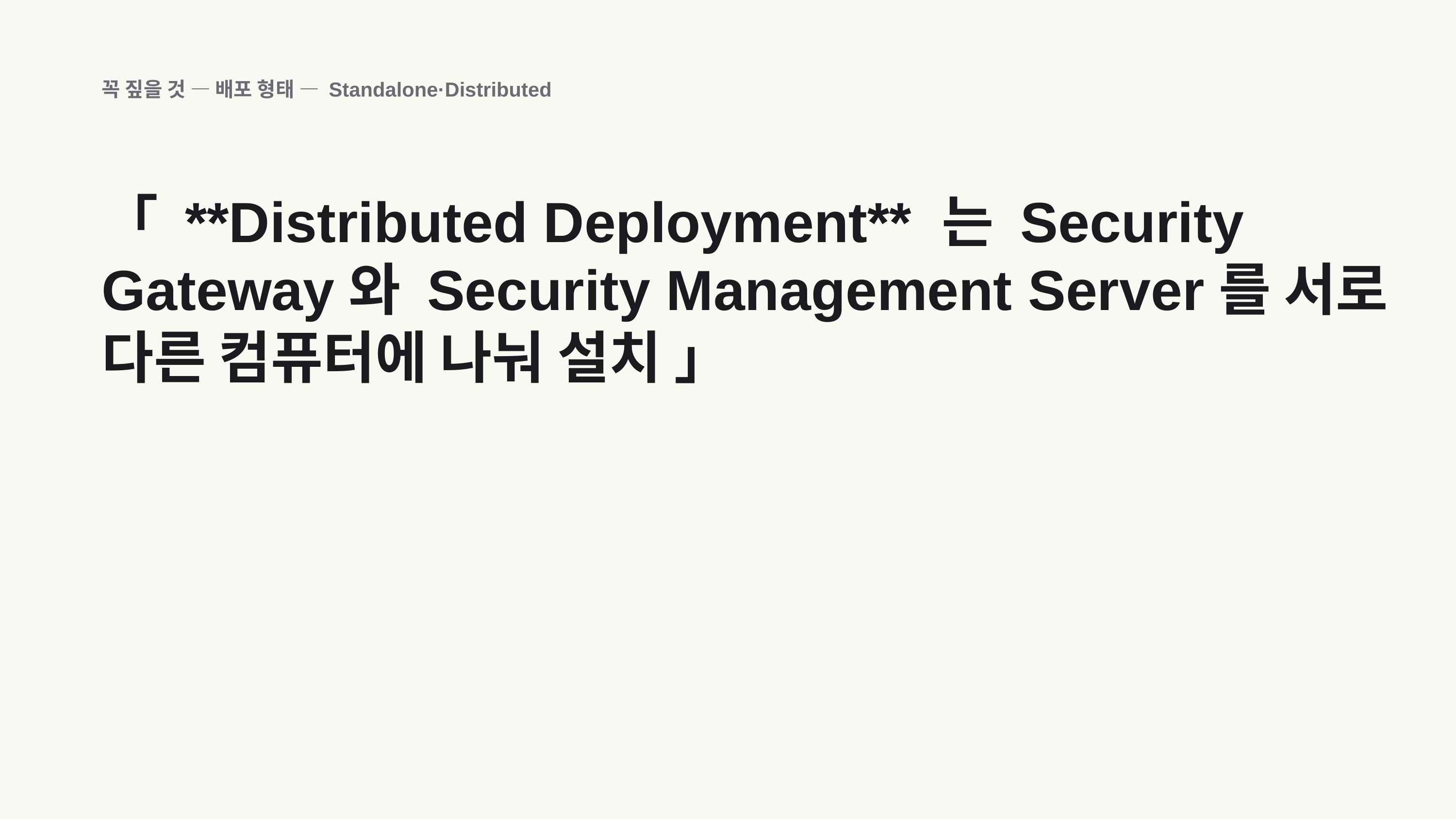

꼭 짚을 것 — 배포 형태 — Standalone·Distributed
「 **Distributed Deployment** 는 Security Gateway와 Security Management Server를 서로 다른 컴퓨터에 나눠 설치 」